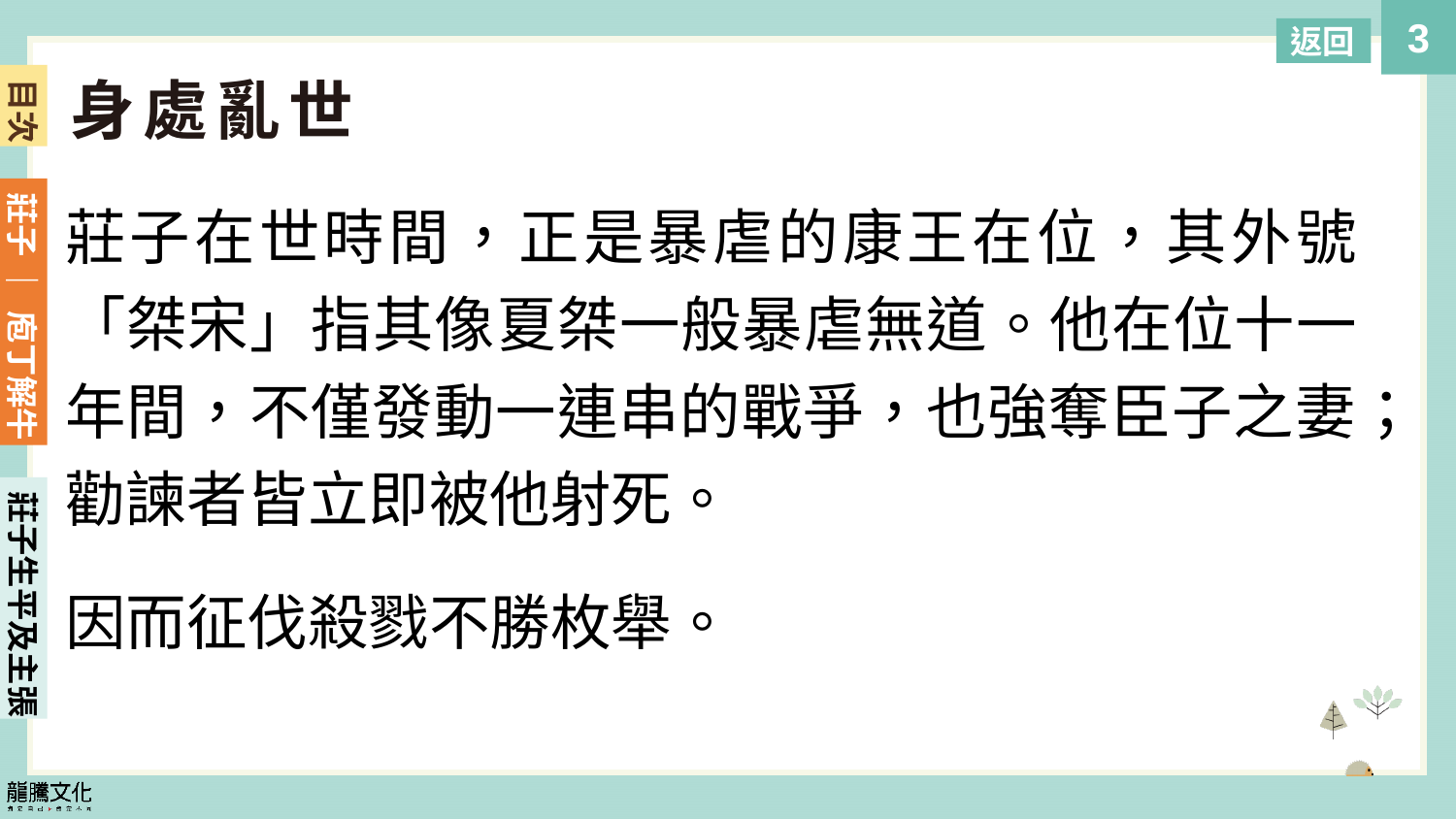

返回
身處亂世
莊子在世時間，正是暴虐的康王在位，其外號「桀宋」指其像夏桀一般暴虐無道。他在位十一年間，不僅發動一連串的戰爭，也強奪臣子之妻；勸諫者皆立即被他射死。
因而征伐殺戮不勝枚舉。
莊子生平及主張